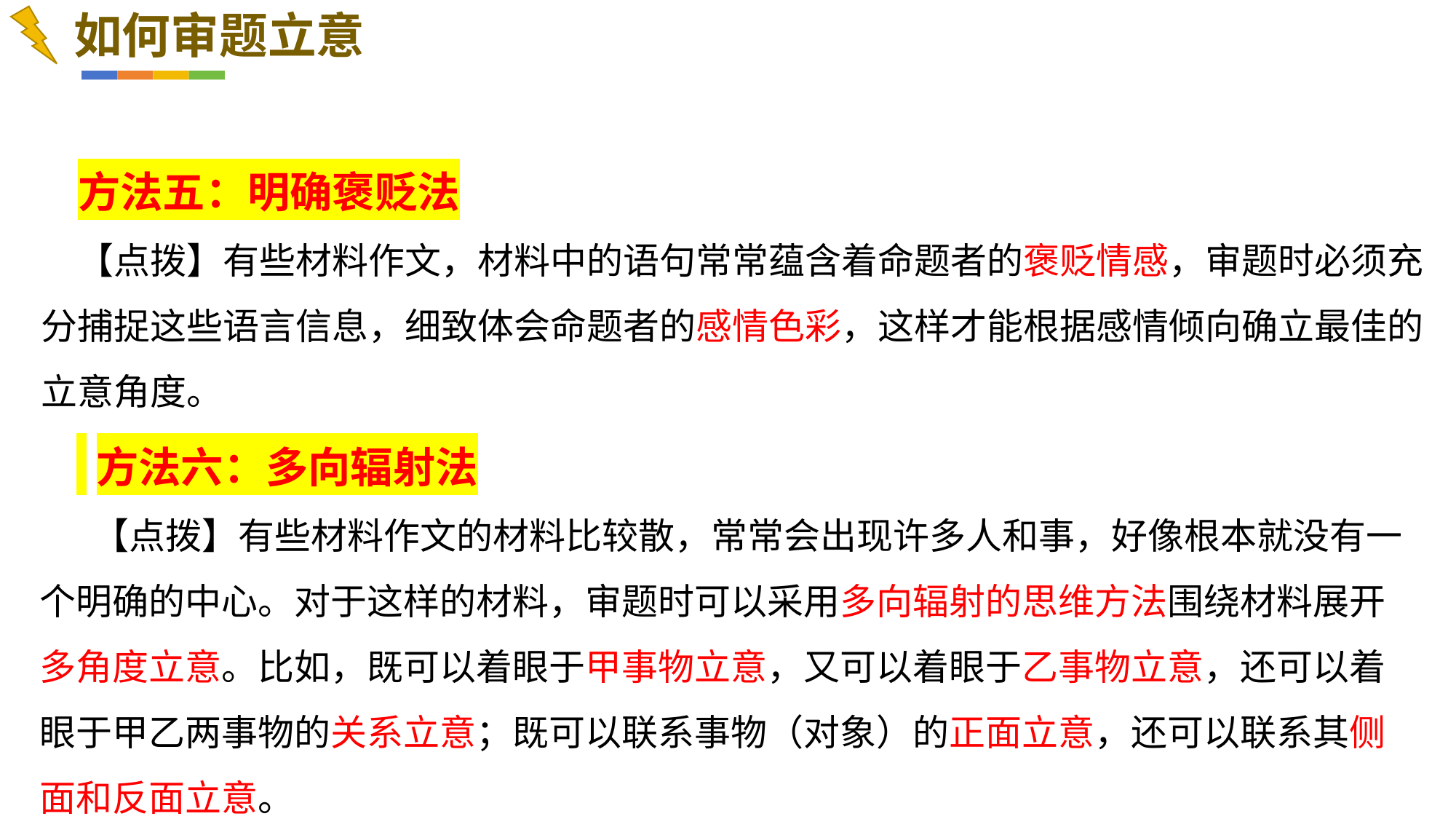

如何审题立意

方法五：明确褒贬法
【点拨】有些材料作文，材料中的语句常常蕴含着命题者的褒贬情感，审题时必须充分捕捉这些语言信息，细致体会命题者的感情色彩，这样才能根据感情倾向确立最佳的立意角度。
 方法六：多向辐射法
 【点拨】有些材料作文的材料比较散，常常会出现许多人和事，好像根本就没有一个明确的中心。对于这样的材料，审题时可以采用多向辐射的思维方法围绕材料展开多角度立意。比如，既可以着眼于甲事物立意，又可以着眼于乙事物立意，还可以着眼于甲乙两事物的关系立意；既可以联系事物（对象）的正面立意，还可以联系其侧面和反面立意。